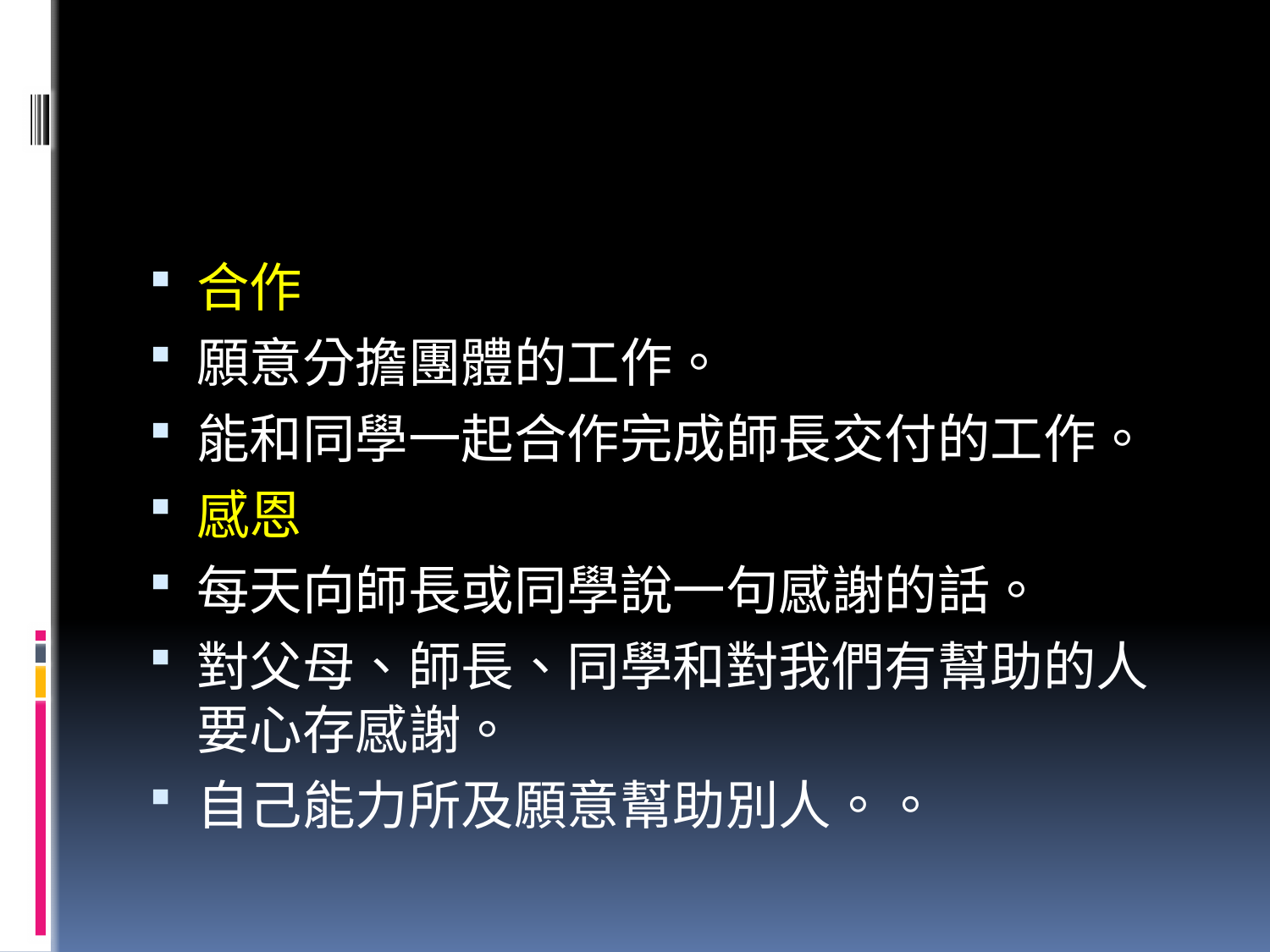

#
合作
願意分擔團體的工作。
能和同學一起合作完成師長交付的工作。
感恩
每天向師長或同學說一句感謝的話。
對父母、師長、同學和對我們有幫助的人要心存感謝。
自己能力所及願意幫助別人。。